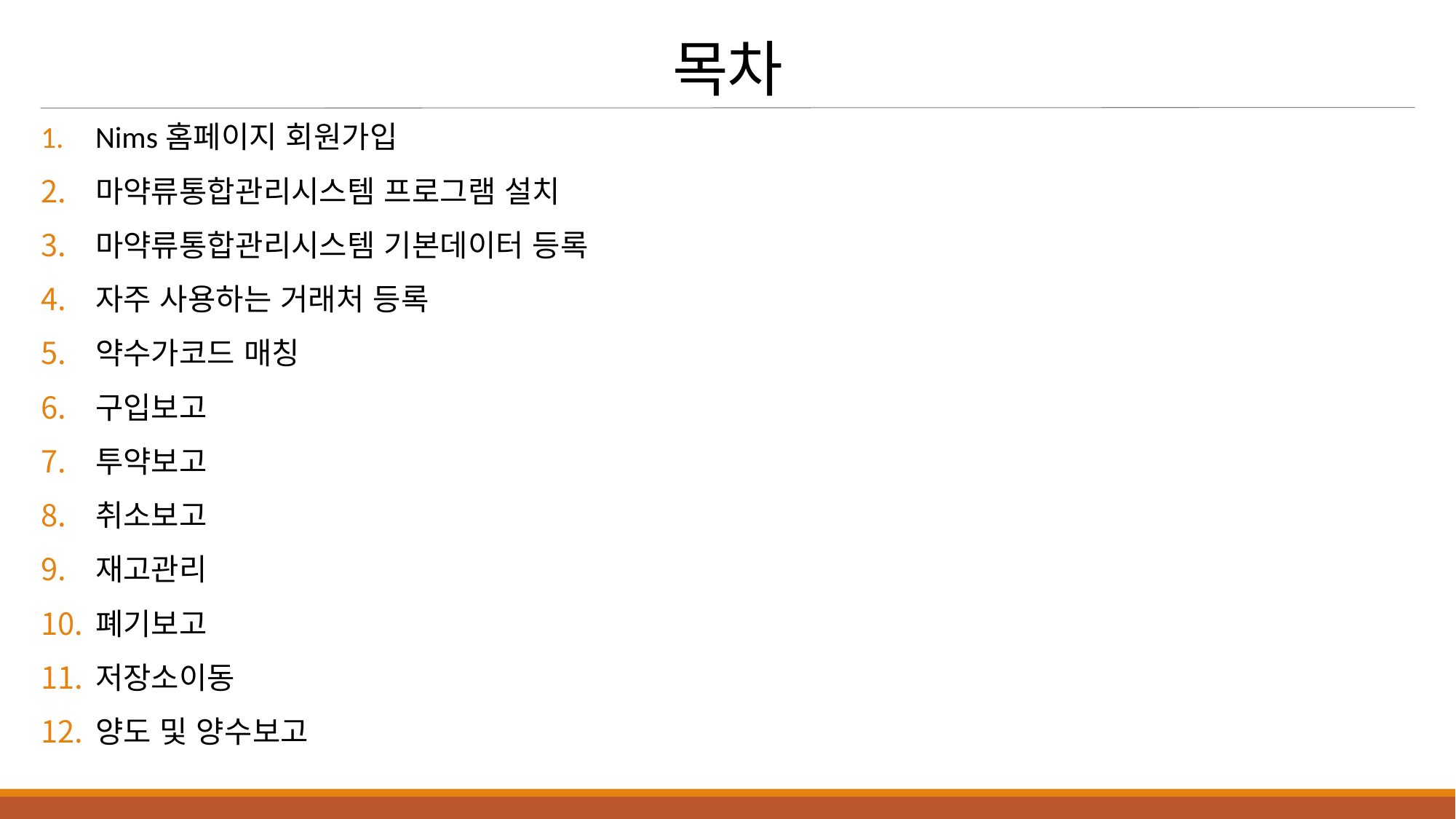

# 목차
Nims홈페이지 회원가입
마약류통합관리시스템 프로그램 설치
마약류통합관리시스템 기본데이터 등록
자주 사용하는 거래처 등록
약수가코드 매칭
구입보고
투약보고
취소보고
재고관리
폐기보고
저장소이동
양도 및 양수보고